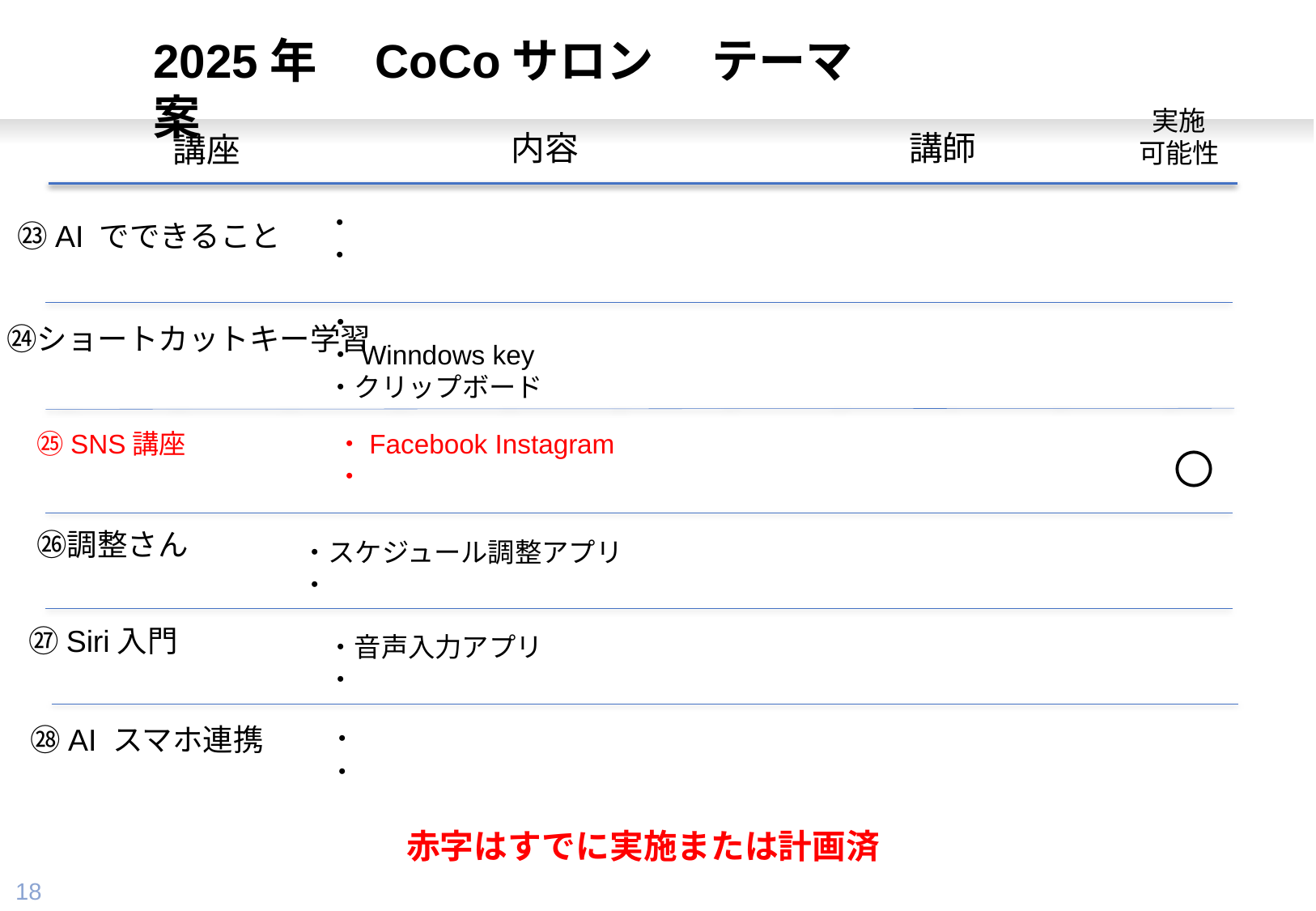

2025年　CoCoサロン　 テーマ案
実施
可能性
講師
内容
講座
・
・
㉓AI でできること
・
・Winndows key
・クリップボード
㉔ショートカットキー学習
㉕SNS講座
・Facebook Instagram
・
〇
㉖調整さん
・スケジュール調整アプリ
・
㉗Siri入門
・音声入力アプリ
・
㉘AI スマホ連携
・
・
赤字はすでに実施または計画済
18